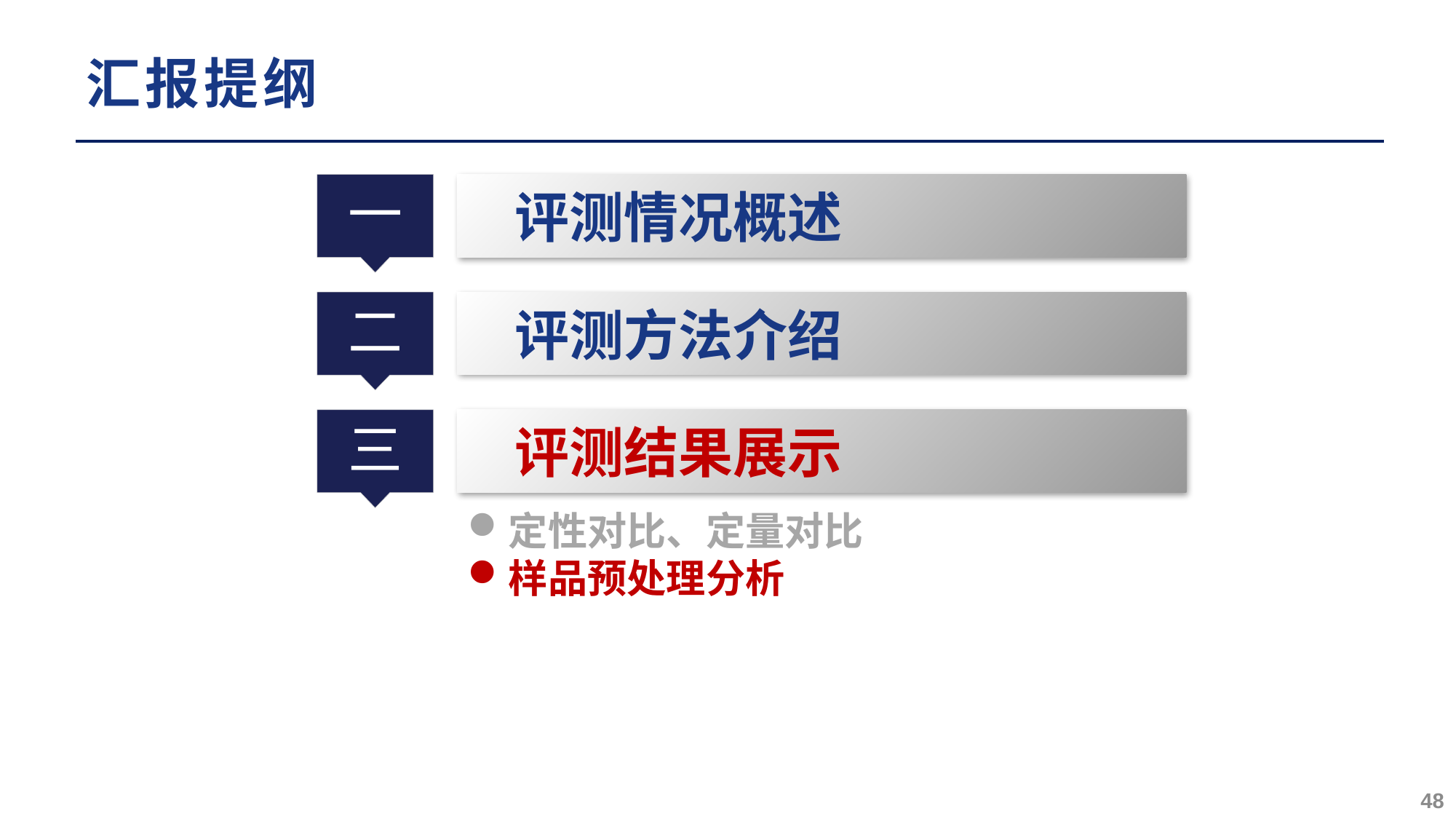

# 汇报提纲
一
评测情况概述
二
评测方法介绍
三
评测结果展示
定性对比、定量对比
样品预处理分析

48